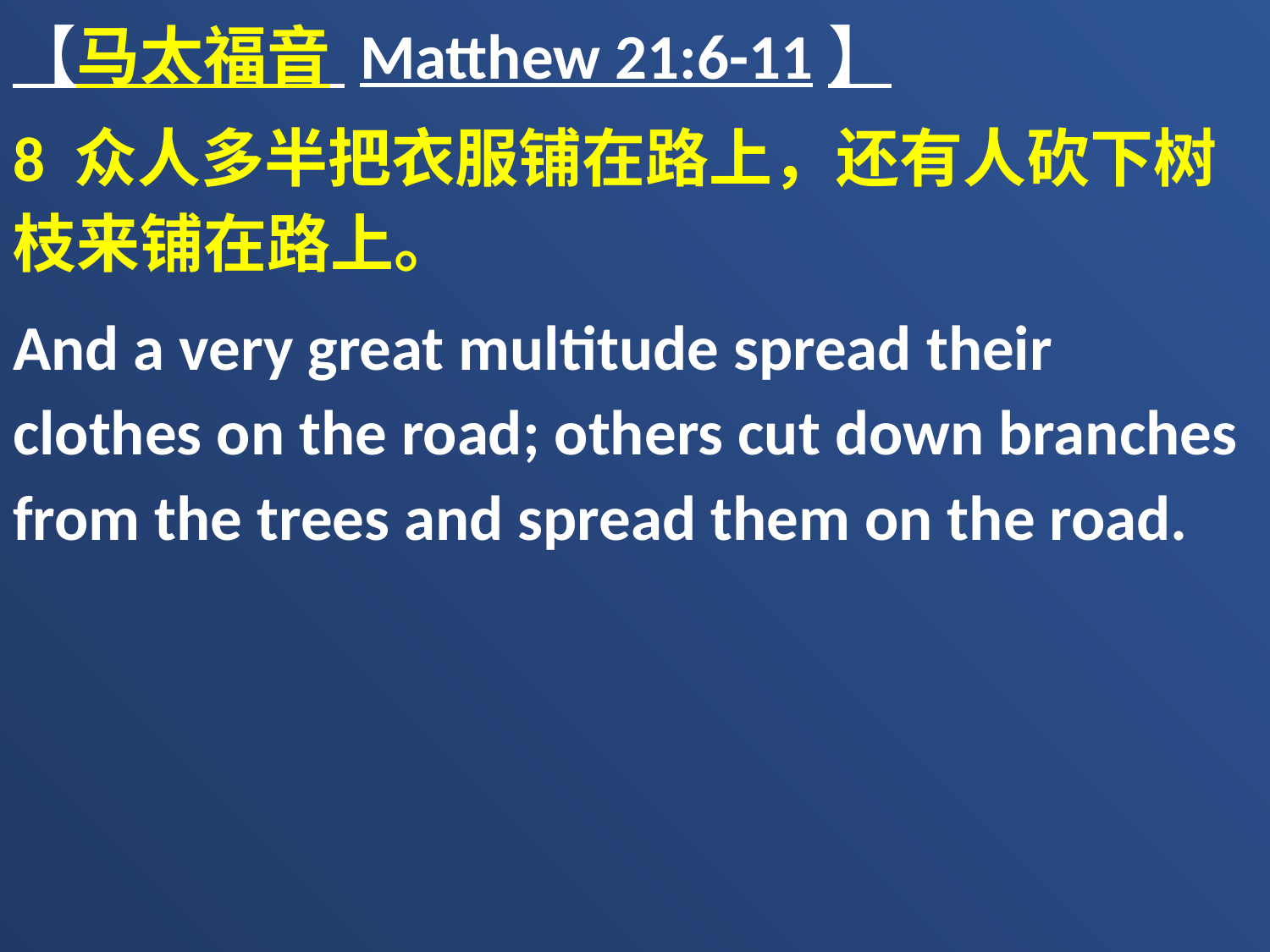

【马太福音 Matthew 21:6-11】
8 众人多半把衣服铺在路上，还有人砍下树枝来铺在路上。
And a very great multitude spread their clothes on the road; others cut down branches from the trees and spread them on the road.